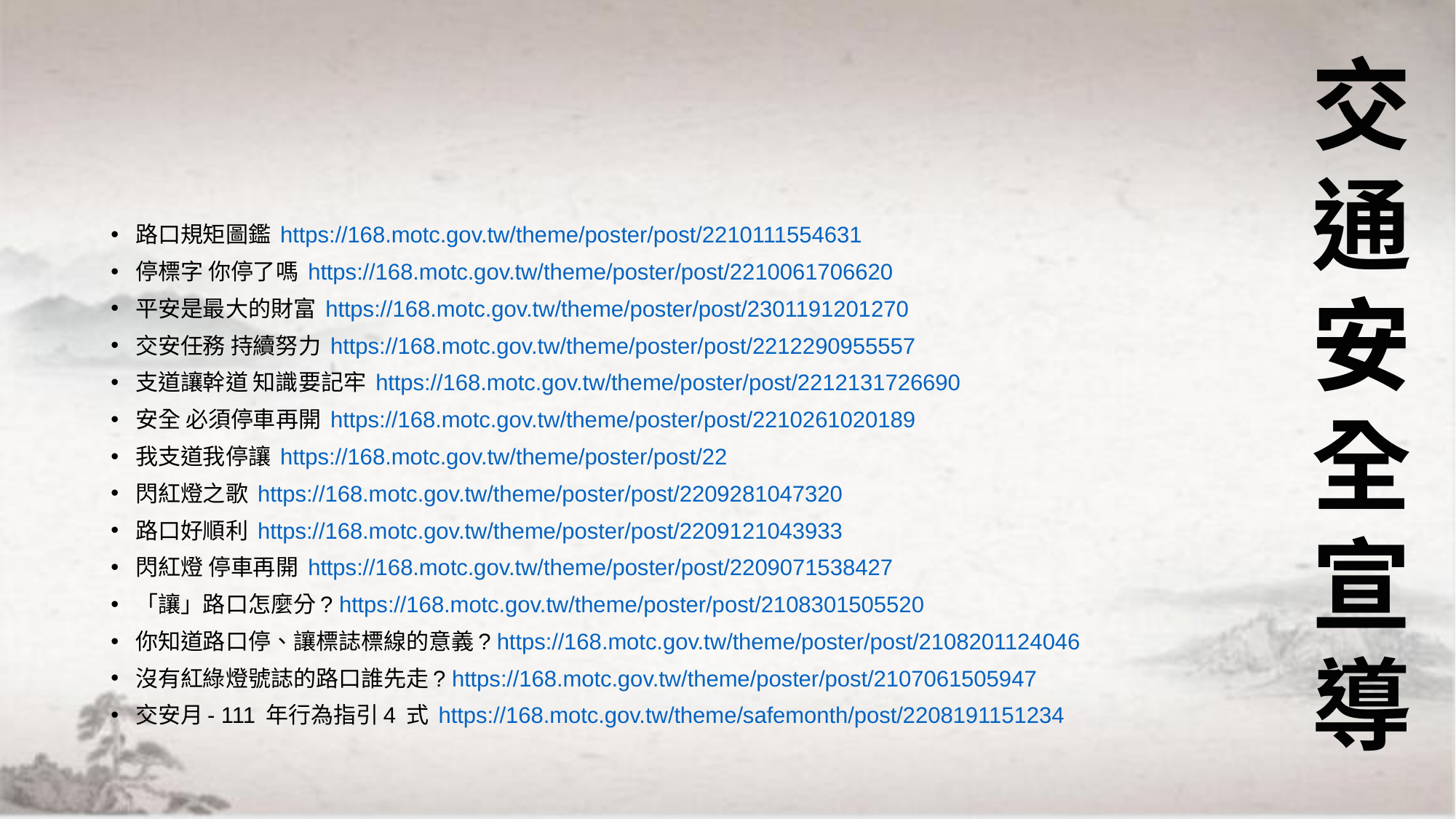

交通安全宣導
#
路口規矩圖鑑 https://168.motc.gov.tw/theme/poster/post/2210111554631
停標字 你停了嗎 https://168.motc.gov.tw/theme/poster/post/2210061706620
平安是最大的財富 https://168.motc.gov.tw/theme/poster/post/2301191201270
交安任務 持續努力 https://168.motc.gov.tw/theme/poster/post/2212290955557
支道讓幹道 知識要記牢 https://168.motc.gov.tw/theme/poster/post/2212131726690
安全 必須停車再開 https://168.motc.gov.tw/theme/poster/post/2210261020189
我支道我停讓 https://168.motc.gov.tw/theme/poster/post/22
閃紅燈之歌 https://168.motc.gov.tw/theme/poster/post/2209281047320
路口好順利 https://168.motc.gov.tw/theme/poster/post/2209121043933
閃紅燈 停車再開 https://168.motc.gov.tw/theme/poster/post/2209071538427
「讓」路口怎麼分? https://168.motc.gov.tw/theme/poster/post/2108301505520
你知道路口停、讓標誌標線的意義? https://168.motc.gov.tw/theme/poster/post/2108201124046
沒有紅綠燈號誌的路口誰先走? https://168.motc.gov.tw/theme/poster/post/2107061505947
交安月- 111 年行為指引4 式 https://168.motc.gov.tw/theme/safemonth/post/2208191151234